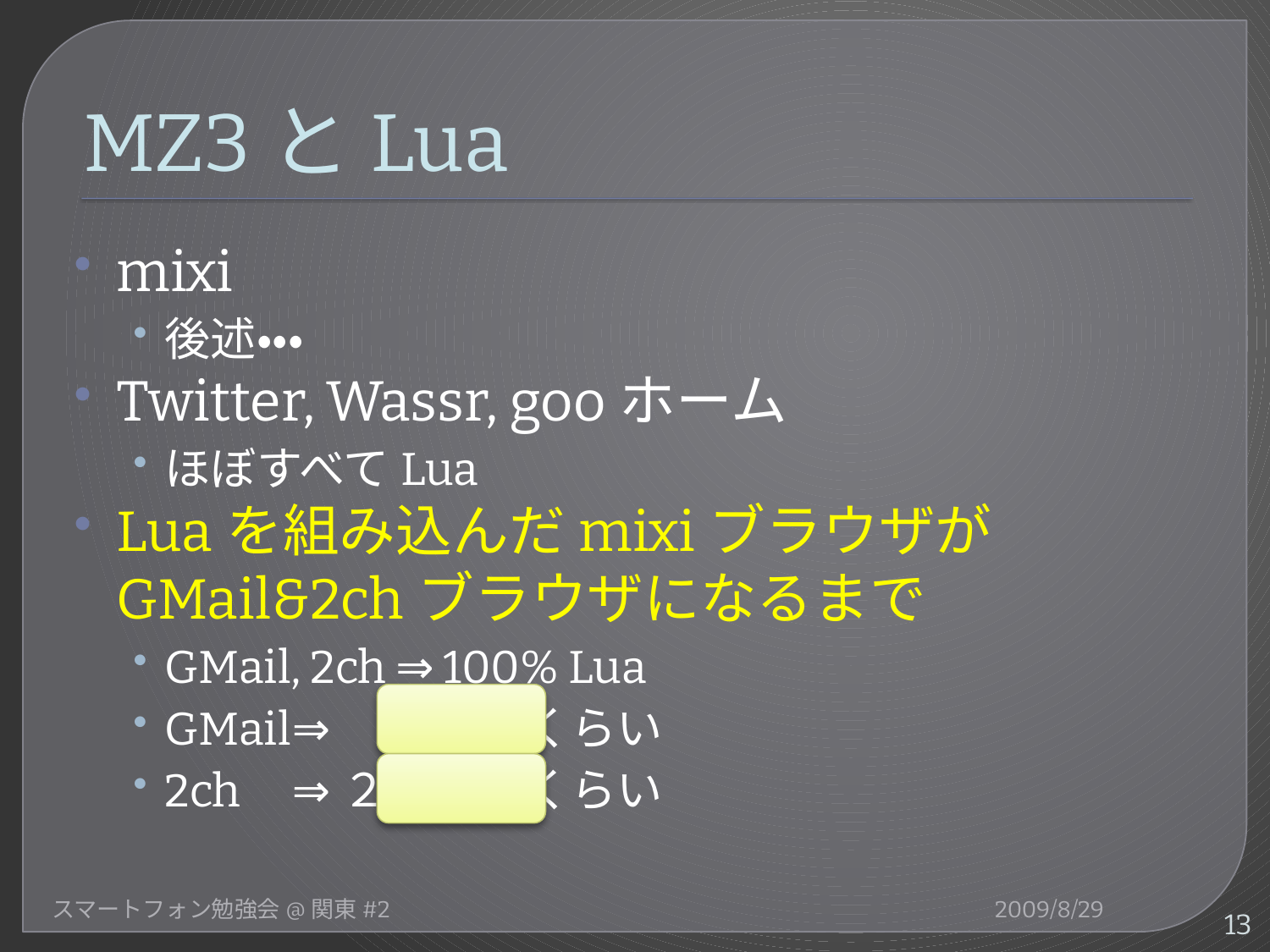

# MZ3とLua
mixi
後述・・・
Twitter, Wassr, gooホーム
ほぼすべてLua
Luaを組み込んだmixiブラウザがGMail&2chブラウザになるまで
GMail, 2ch ⇒ 100% Lua
GMail	⇒　３日　くらい
2ch	⇒２時間　くらい

スマートフォン勉強会@関東#2
2009/8/29
13